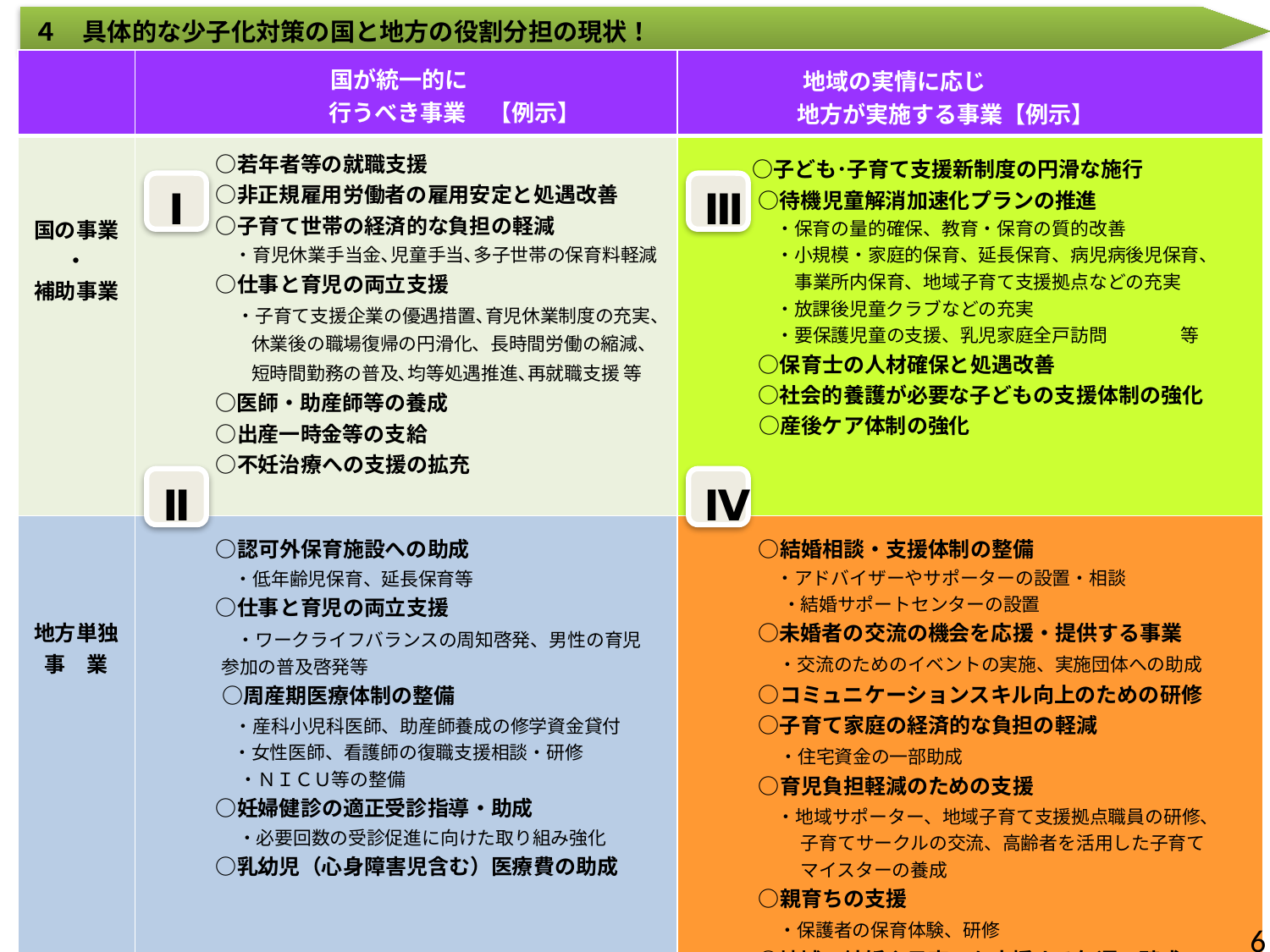

４　具体的な少子化対策の国と地方の役割分担の現状！
|  | 国が統一的に 　　　　 行うべき事業　【例示】 | 地域の実情に応じ 地方が実施する事業【例示】 |
| --- | --- | --- |
| 国の事業 ・ 補助事業 | ○若年者等の就職支援 　　　 ○非正規雇用労働者の雇用安定と処遇改善 　　　 ○子育て世帯の経済的な負担の軽減 　　　　 ・育児休業手当金､児童手当､多子世帯の保育料軽減 　　　 ○仕事と育児の両立支援 　　　 　・子育て支援企業の優遇措置､育児休業制度の充実、 　　　　 　 休業後の職場復帰の円滑化、長時間労働の縮減、 　　　　 　 短時間勤務の普及､均等処遇推進､再就職支援 等　 　　　 ○医師・助産師等の養成 　　　 ○出産一時金等の支給 　　　 ○不妊治療への支援の拡充 | ○子ども･子育て支援新制度の円滑な施行 　　　 ○待機児童解消加速化プランの推進 　　　 　 ・保育の量的確保、教育・保育の質的改善 　　　　 ・小規模・家庭的保育、延長保育、病児病後児保育、 　　　　 　事業所内保育、地域子育て支援拠点などの充実 　　　　 ・放課後児童クラブなどの充実 　　　　 ・要保護児童の支援、乳児家庭全戸訪問　　　　等 　　　 ○保育士の人材確保と処遇改善 　　　 ○社会的養護が必要な子どもの支援体制の強化 　　　 ○産後ケア体制の強化 |
| 地方単独 事　業 | ○認可外保育施設への助成 　　　 　・低年齢児保育、延長保育等 　　　 ○仕事と育児の両立支援 　　　 　・ワークライフバランスの周知啓発、男性の育児 参加の普及啓発等 　　　○周産期医療体制の整備 　　　　 ・産科小児科医師、助産師養成の修学資金貸付 　　　　 ・女性医師、看護師の復職支援相談・研修 　　　　　・ＮＩＣＵ等の整備 　　　 ○妊婦健診の適正受診指導・助成 　　　 　 ・必要回数の受診促進に向けた取り組み強化 　　　 ○乳幼児（心身障害児含む）医療費の助成 | ○結婚相談・支援体制の整備 　　　　 ・アドバイザーやサポーターの設置・相談 　　　　　・結婚サポートセンターの設置　 　　　 ○未婚者の交流の機会を応援・提供する事業 　　　 　 ・交流のためのイベントの実施、実施団体への助成 　　　 ○コミュニケーションスキル向上のための研修 　　　 ○子育て家庭の経済的な負担の軽減 　　　 　 ・住宅資金の一部助成　 　　　 ○育児負担軽減のための支援 　　　　 ・地域サポーター、地域子育て支援拠点職員の研修、 　　　　　　子育てサークルの交流、高齢者を活用した子育て 　　　　　　マイスターの養成　 　　　 ○親育ちの支援 　　　 　 ・保護者の保育体験、研修　 　　　 ○地域の結婚や子育てを応援する気運の醸成 　　　 　 ・企業や団体と連携した啓発、研修　 　　　　 ・子育て応援企業の登録、情報提供 ・ライフデザインセミナーの実施 　　　 ○妊娠・出産に関する相談支援体制の整備 　　　 ・助産師による相談・研修会 　　　　 ・思春期からの基礎知識に関する学びなど周知啓発 |
Ⅰ
Ⅲ
Ⅱ
Ⅳ
6